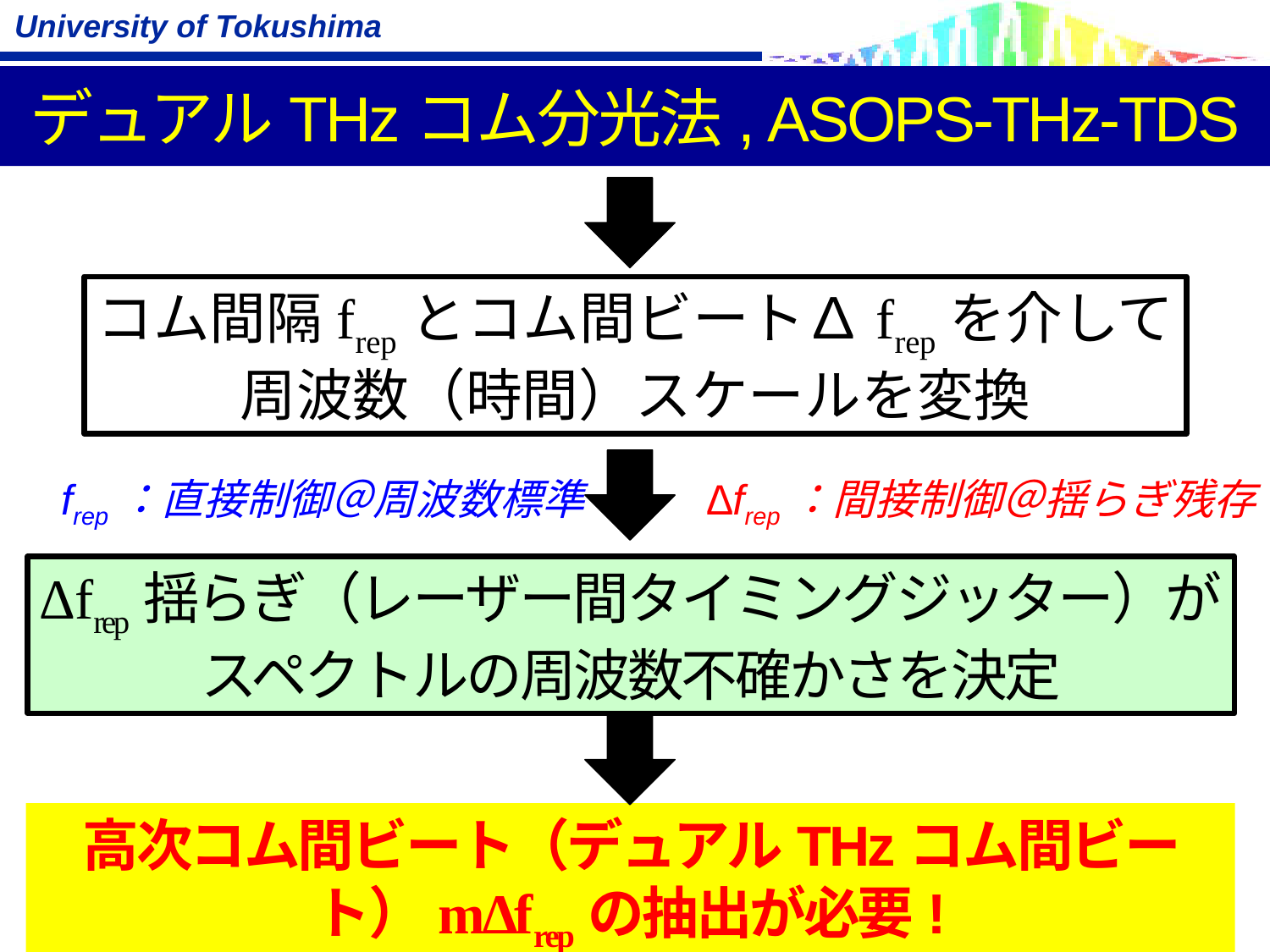

デュアルTHzコム分光法, ASOPS-THz-TDS

コム間隔frepとコム間ビート∆frepを介して
周波数（時間）スケールを変換

frep：直接制御＠周波数標準
∆frep：間接制御＠揺らぎ残存
∆frep揺らぎ（レーザー間タイミングジッター）が
スペクトルの周波数不確かさを決定

高次コム間ビート（デュアルTHzコム間ビート）m∆frepの抽出が必要!